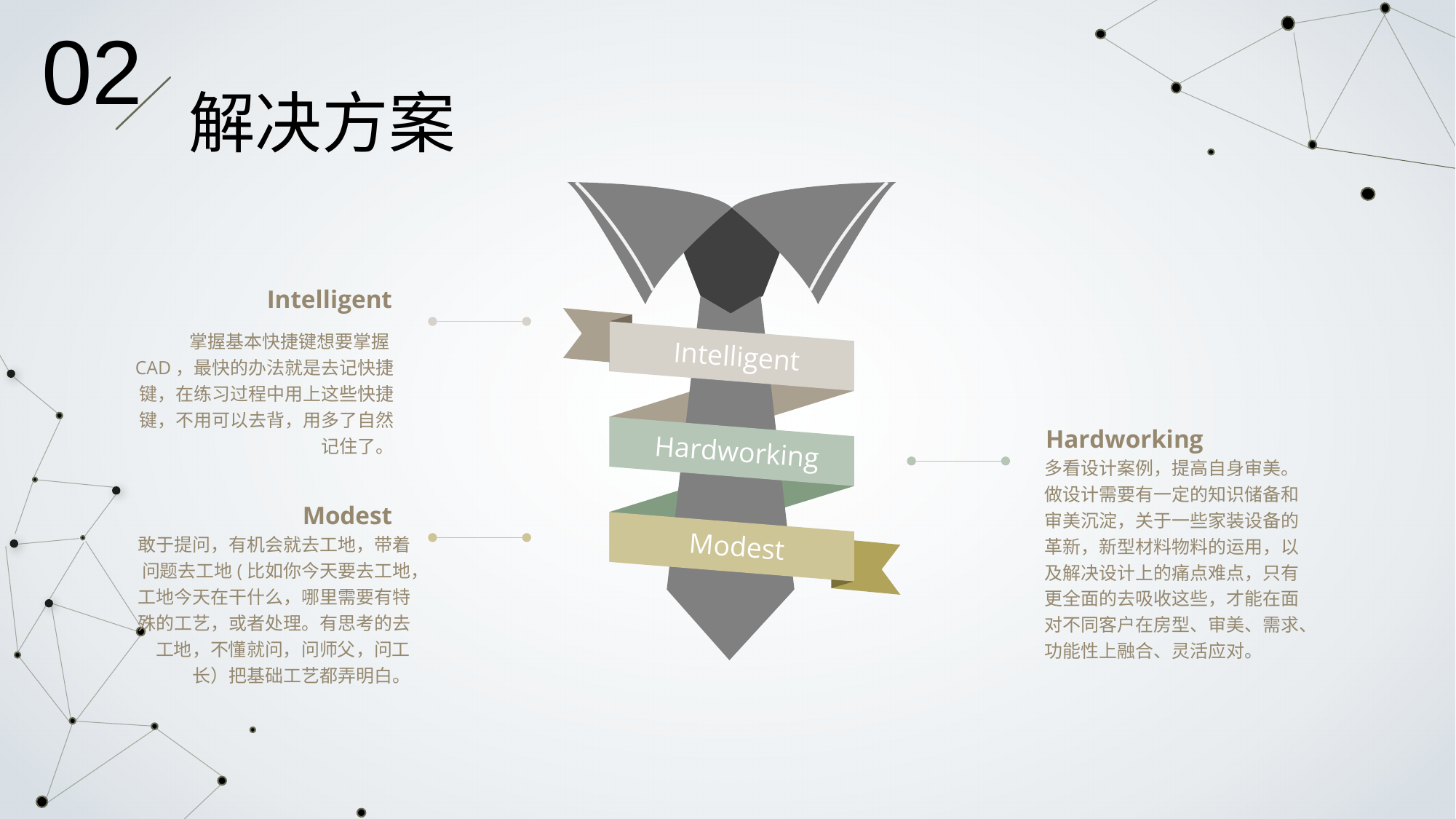

02

解决方案

Intelligent

掌握基本快捷键想要掌握CAD，最快的办法就是去记快捷键，在练习过程中用上这些快捷键，不用可以去背，用多了自然记住了。

Intelligent

Hardworking

Hardworking

多看设计案例，提高自身审美。做设计需要有一定的知识储备和审美沉淀，关于一些家装设备的革新，新型材料物料的运用，以及解决设计上的痛点难点，只有更全面的去吸收这些，才能在面对不同客户在房型、审美、需求、功能性上融合、灵活应对。

Modest

Modest
敢于提问，有机会就去工地，带着问题去工地(比如你今天要去工地，工地今天在干什么，哪里需要有特殊的工艺，或者处理。有思考的去工地，不懂就问，问师父，问工长）把基础工艺都弄明白。